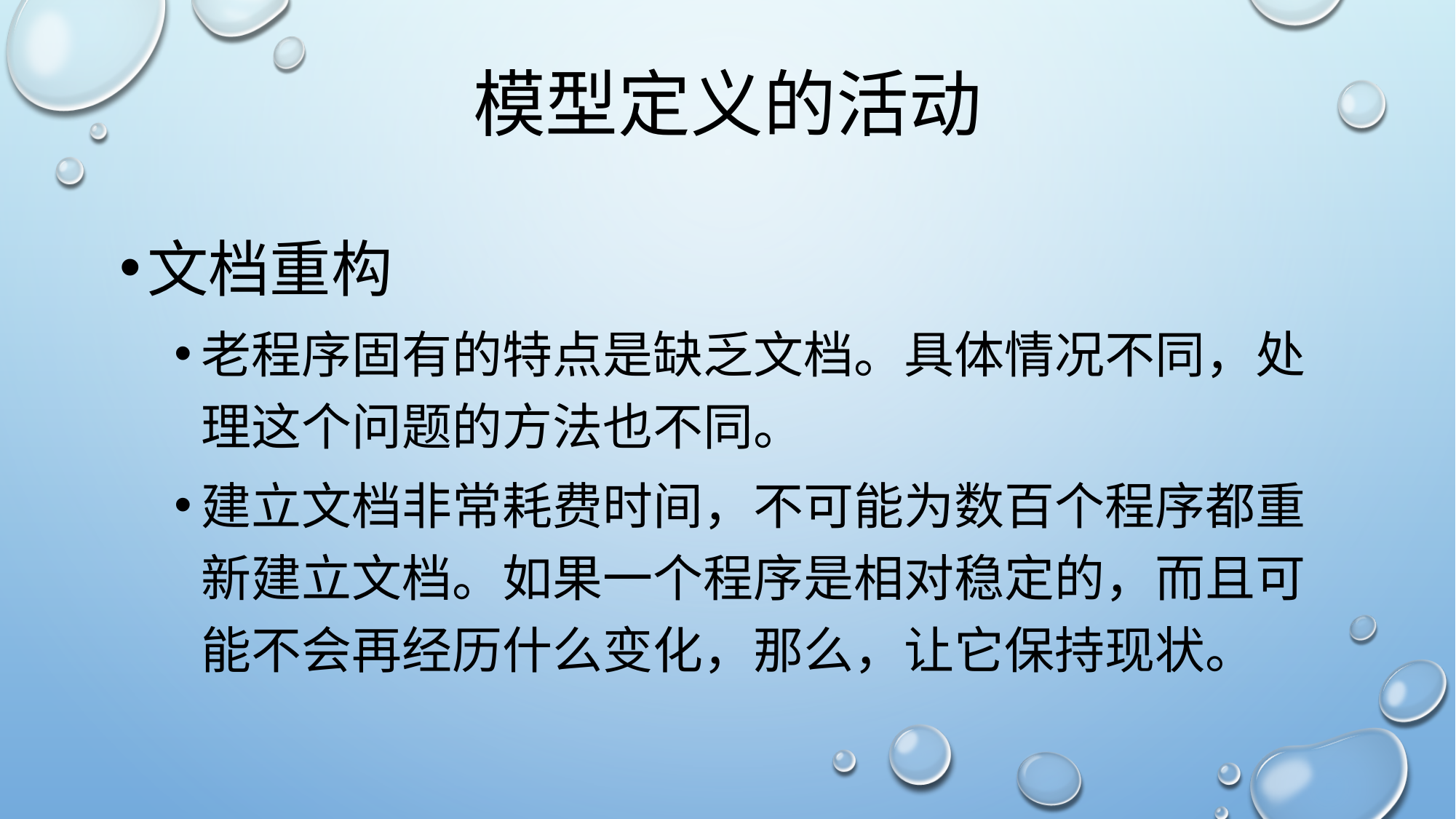

# 模型定义的活动
文档重构
老程序固有的特点是缺乏文档。具体情况不同，处理这个问题的方法也不同。
建立文档非常耗费时间，不可能为数百个程序都重新建立文档。如果一个程序是相对稳定的，而且可能不会再经历什么变化，那么，让它保持现状。